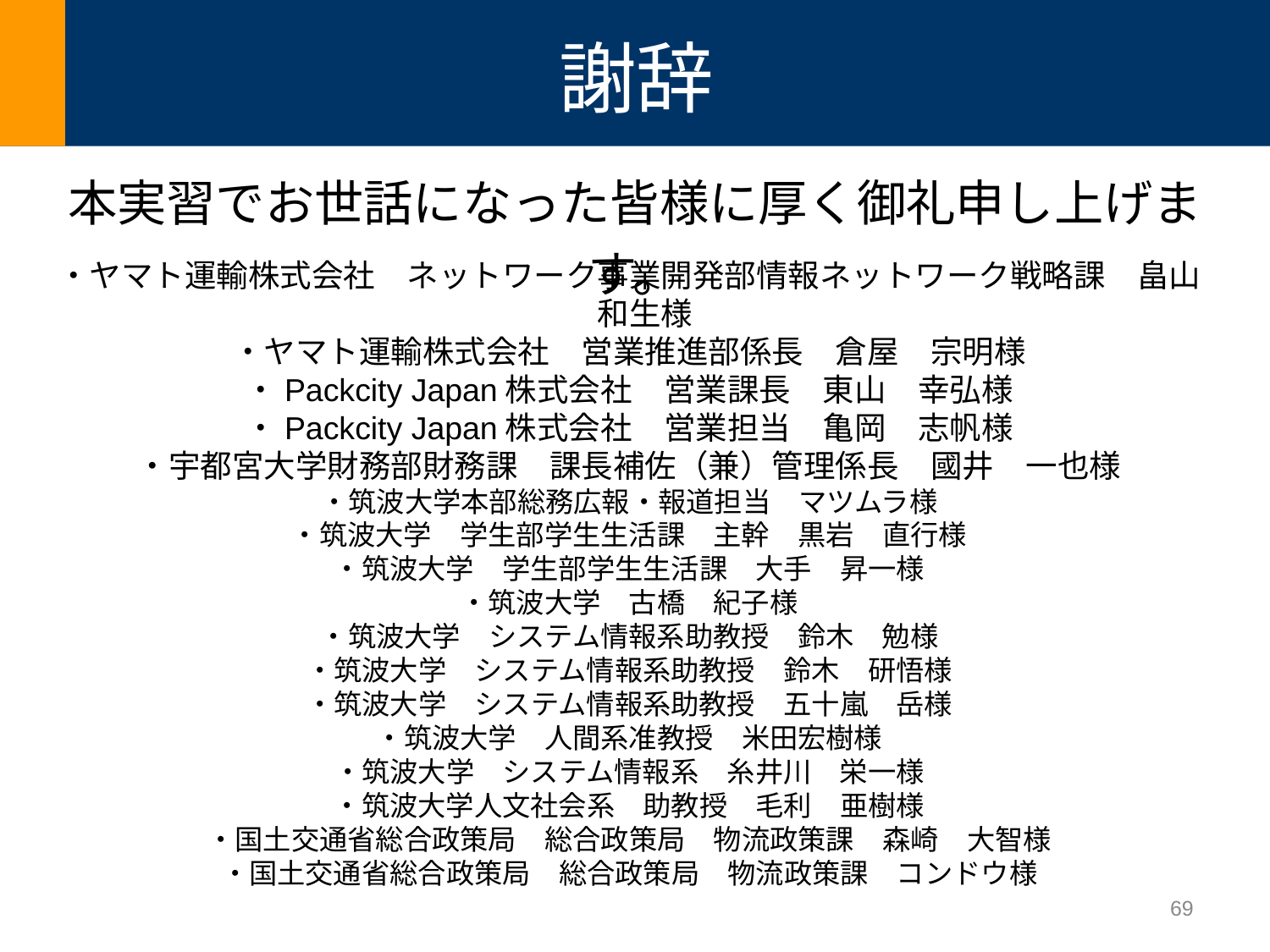

# 謝辞
本実習でお世話になった皆様に厚く御礼申し上げます。
・ヤマト運輸株式会社　ネットワーク事業開発部情報ネットワーク戦略課　畠山　和生様
・ヤマト運輸株式会社　営業推進部係長　倉屋　宗明様
・Packcity Japan株式会社　営業課長　東山　幸弘様
・Packcity Japan株式会社　営業担当　亀岡　志帆様
・宇都宮大学財務部財務課　課長補佐（兼）管理係長　國井　一也様
・筑波大学本部総務広報・報道担当　マツムラ様
・筑波大学　学生部学生生活課　主幹　黒岩　直行様
・筑波大学　学生部学生生活課　大手　昇一様
・筑波大学　古橋　紀子様
・筑波大学　システム情報系助教授　鈴木　勉様
・筑波大学　システム情報系助教授　鈴木　研悟様
・筑波大学　システム情報系助教授　五十嵐　岳様
・筑波大学　人間系准教授　米田宏樹様
・筑波大学　システム情報系　糸井川　栄一様
・筑波大学人文社会系　助教授　毛利　亜樹様
・国土交通省総合政策局　総合政策局　物流政策課　森崎　大智様
・国土交通省総合政策局　総合政策局　物流政策課　コンドウ様

69